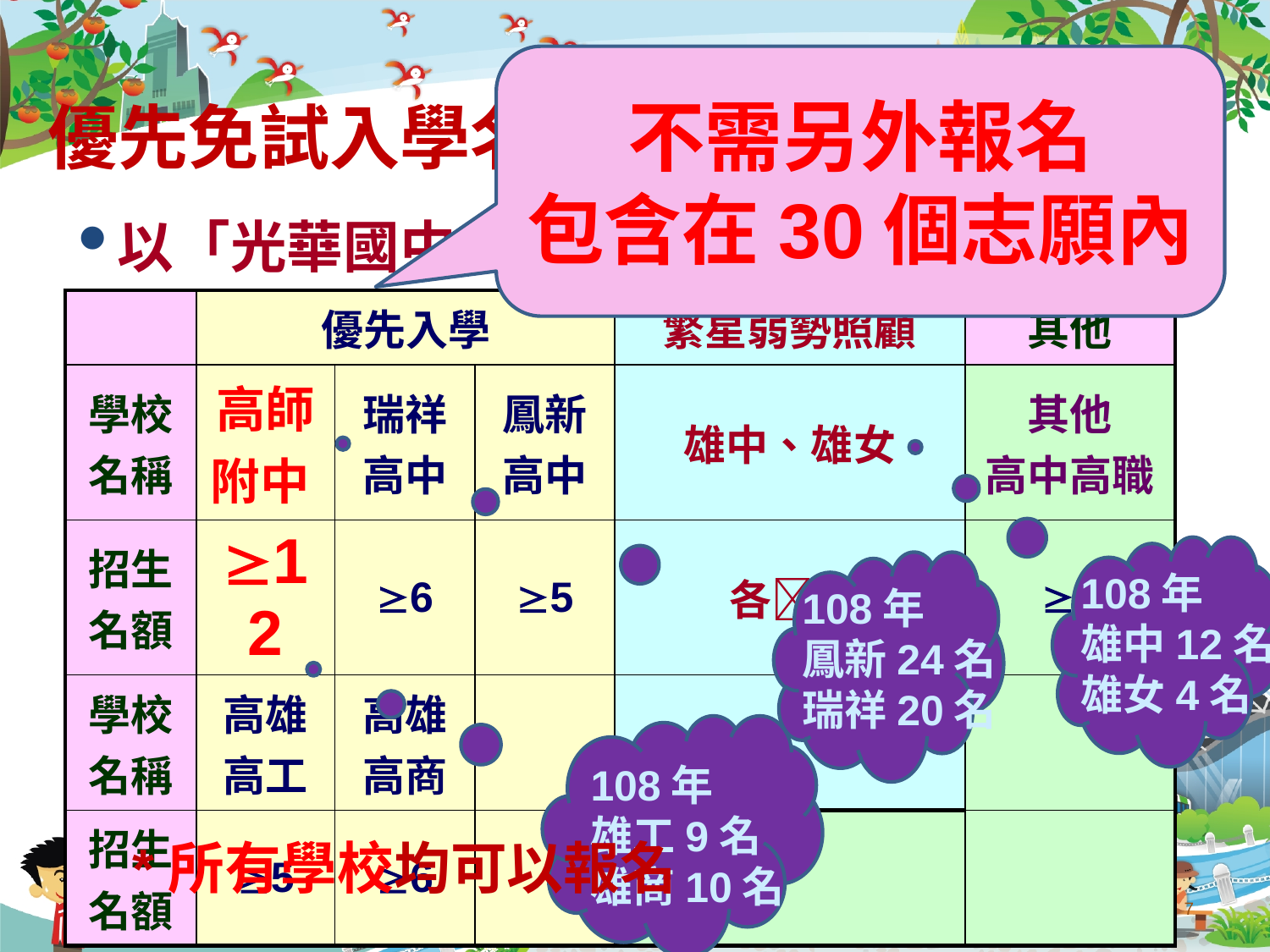

不需另外報名
包含在30個志願內
# 優先免試入學名額
| 以「光華國中」為例 |  |  |  |  |  |
| --- | --- | --- | --- | --- | --- |
|  | 優先入學 |  |  | 繁星弱勢照顧 | 其他 |
| 學校名稱 | 高師附中 | 瑞祥高中 | 鳳新高中 | 雄中、雄女 | 其他 高中高職 |
| 招生名額 | ≥12 | ≥6 | ≥5 | 各≥1 | ≥0 |
| 學校名稱 | 高雄高工 | 高雄高商 |  |  |  |
| 招生名額 | ≥5 | ≥6 |  |  |  |

108年
雄中12名
雄女4名

108年
鳳新24名
瑞祥20名

108年
雄工9名
雄商10名
*所有學校均可以報名
7